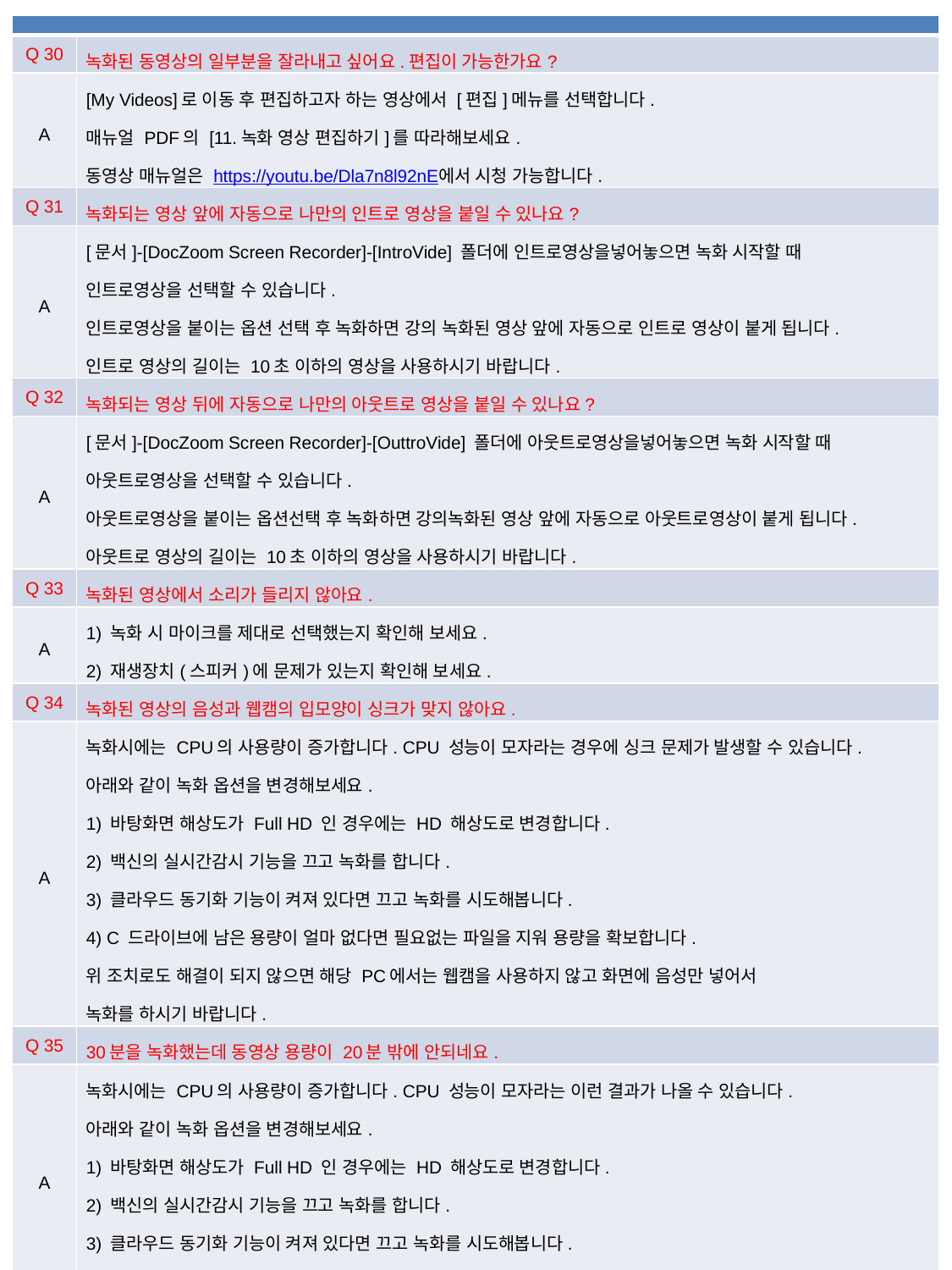

|  |  |
| --- | --- |
| Q 30 | 녹화된 동영상의 일부분을 잘라내고 싶어요.편집이 가능한가요? |
| A | [My Videos]로 이동 후 편집하고자 하는 영상에서 [편집]메뉴를 선택합니다. 매뉴얼 PDF의 [11.녹화 영상 편집하기]를 따라해보세요. 동영상 매뉴얼은 https://youtu.be/Dla7n8l92nE에서 시청 가능합니다. |
| Q 31 | 녹화되는 영상 앞에 자동으로 나만의 인트로 영상을 붙일 수 있나요? |
| A | [문서]-[DocZoom Screen Recorder]-[IntroVide] 폴더에 인트로영상을넣어놓으면 녹화 시작할 때 인트로영상을 선택할 수 있습니다. 인트로영상을 붙이는 옵션 선택 후 녹화하면 강의 녹화된 영상 앞에 자동으로 인트로 영상이 붙게 됩니다. 인트로 영상의 길이는 10초 이하의 영상을 사용하시기 바랍니다. |
| Q 32 | 녹화되는 영상 뒤에 자동으로 나만의 아웃트로 영상을 붙일 수 있나요? |
| A | [문서]-[DocZoom Screen Recorder]-[OuttroVide] 폴더에 아웃트로영상을넣어놓으면 녹화 시작할 때 아웃트로영상을 선택할 수 있습니다. 아웃트로영상을 붙이는 옵션선택 후 녹화하면 강의녹화된 영상 앞에 자동으로 아웃트로영상이 붙게 됩니다. 아웃트로 영상의 길이는 10초 이하의 영상을 사용하시기 바랍니다. |
| Q 33 | 녹화된 영상에서 소리가 들리지 않아요. |
| A | 1) 녹화 시 마이크를 제대로 선택했는지 확인해 보세요. 2) 재생장치(스피커)에 문제가 있는지 확인해 보세요. |
| Q 34 | 녹화된 영상의 음성과 웹캠의 입모양이 싱크가 맞지 않아요. |
| A | 녹화시에는 CPU의 사용량이 증가합니다. CPU 성능이 모자라는 경우에 싱크 문제가 발생할 수 있습니다. 아래와 같이 녹화 옵션을 변경해보세요. 1) 바탕화면 해상도가 Full HD 인 경우에는 HD 해상도로 변경합니다. 2) 백신의 실시간감시 기능을 끄고 녹화를 합니다. 3) 클라우드 동기화 기능이 켜져 있다면 끄고 녹화를 시도해봅니다. 4) C 드라이브에 남은 용량이 얼마 없다면 필요없는 파일을 지워 용량을 확보합니다. 위 조치로도 해결이 되지 않으면 해당 PC에서는 웹캠을 사용하지 않고 화면에 음성만 넣어서 녹화를 하시기 바랍니다. |
| Q 35 | 30분을 녹화했는데 동영상 용량이 20분 밖에 안되네요. |
| A | 녹화시에는 CPU의 사용량이 증가합니다. CPU 성능이 모자라는 이런 결과가 나올 수 있습니다. 아래와 같이 녹화 옵션을 변경해보세요. 1) 바탕화면 해상도가 Full HD 인 경우에는 HD 해상도로 변경합니다. 2) 백신의 실시간감시 기능을 끄고 녹화를 합니다. 3) 클라우드 동기화 기능이 켜져 있다면 끄고 녹화를 시도해봅니다. 4) C 드라이브에 남은 용량이 얼마 없다면 파일을 지워 용량을 확보합니다. |
| Q 36 | 녹화된 영상은 어디에 있나요? |
| A | [문서]-[My DocZoom Screen Records] 폴더 아래에 녹화된 폴더들이 있습니다. 각 폴더에 들어가면 “DocZoomScreenCapture.mp4” 파일이 있습니다. 이 MP4 파일을 유튜브 또는 학교에서 운영하고 있는 LMS 또는 CMS에 올리시면 됩니다. 해당 동영상을 LMS, 유튜브 등에 올릴 경우, 특정 폴더를 만들고, 해당 동영상을 폴더에 복사해서 옮긴 뒤 희망 제목으로 동영상 파일 이름을 변경한 뒤, 올리시기 바랍니다. |